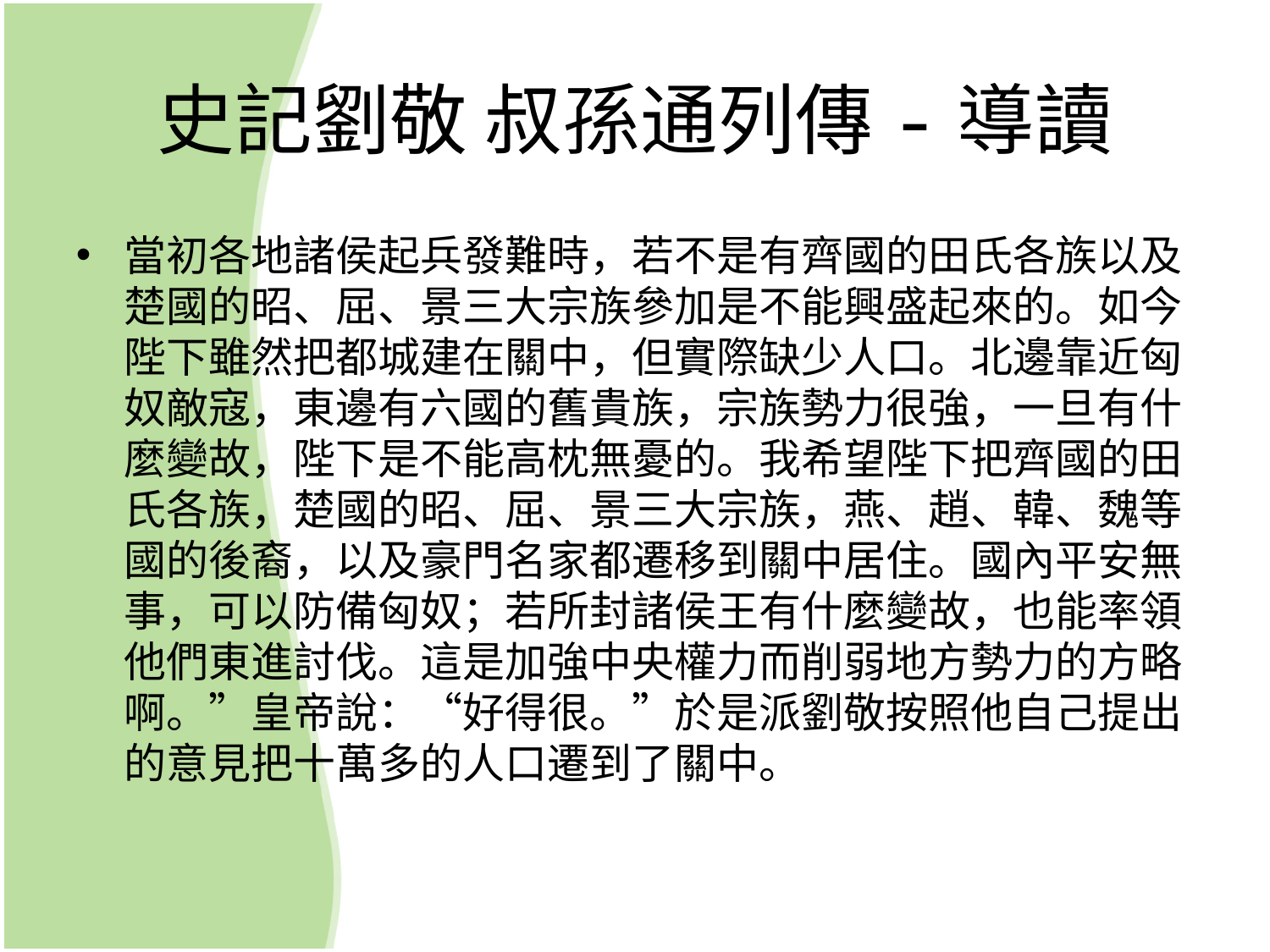

# 史記劉敬 叔孫通列傳-導讀
當初各地諸侯起兵發難時，若不是有齊國的田氏各族以及楚國的昭、屈、景三大宗族參加是不能興盛起來的。如今陛下雖然把都城建在關中，但實際缺少人口。北邊靠近匈奴敵寇，東邊有六國的舊貴族，宗族勢力很強，一旦有什麼變故，陛下是不能高枕無憂的。我希望陛下把齊國的田氏各族，楚國的昭、屈、景三大宗族，燕、趙、韓、魏等國的後裔，以及豪門名家都遷移到關中居住。國內平安無事，可以防備匈奴；若所封諸侯王有什麼變故，也能率領他們東進討伐。這是加強中央權力而削弱地方勢力的方略啊。”皇帝說：“好得很。”於是派劉敬按照他自己提出的意見把十萬多的人口遷到了關中。